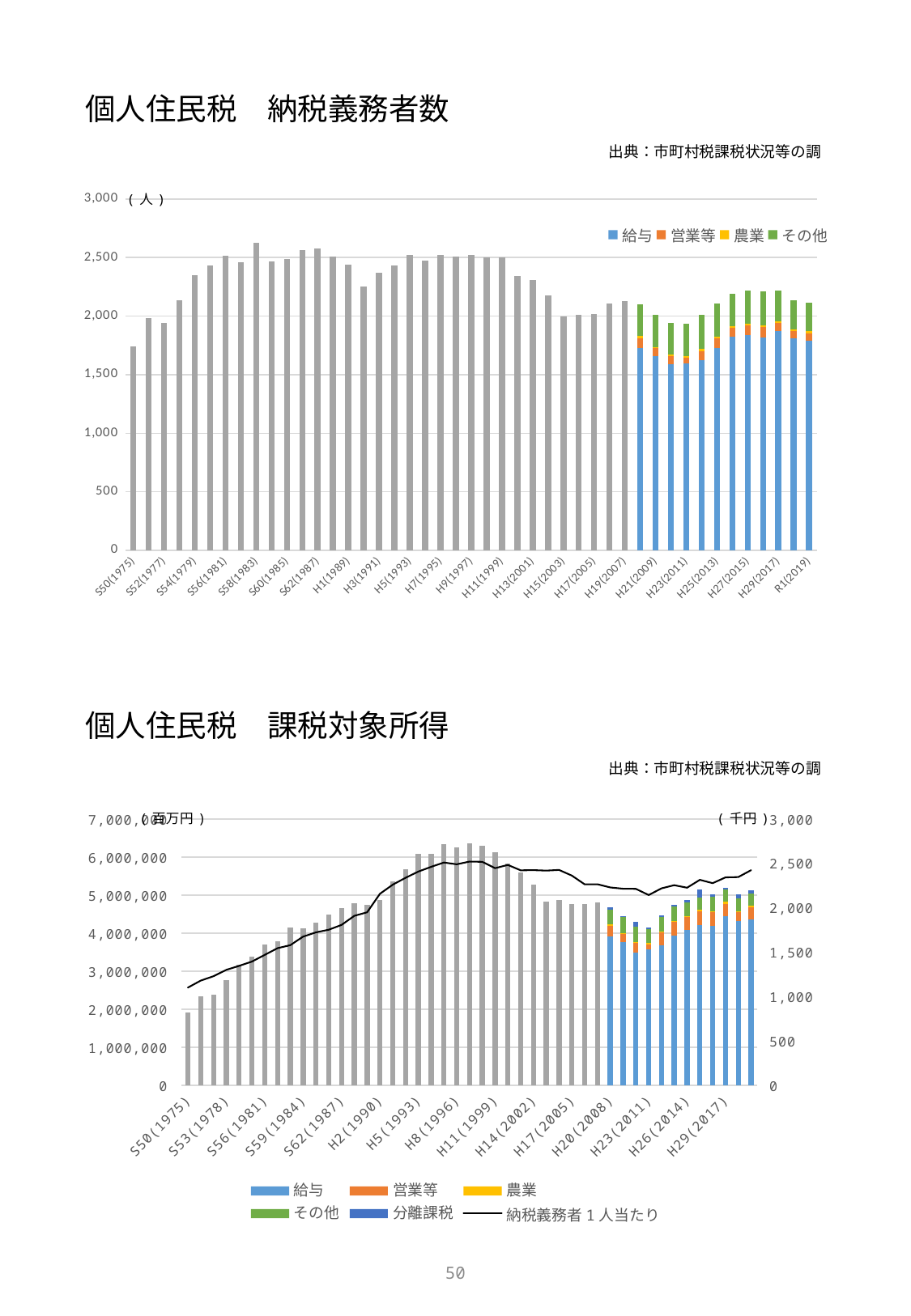

# 個人住民税　納税義務者数
出典：市町村税課税状況等の調

### Chart

| Category | 給与 | 営業等 | 農業 | その他 | 納税義務者 | 計 |
|---|---|---|---|---|---|---|
| S50(1975) | None | None | None | None | 1744.0 | 1744.0 |
| S51(1976) | None | None | None | None | 1982.0 | 1982.0 |
| S52(1977) | None | None | None | None | 1944.0 | 1944.0 |
| S53(1978) | None | None | None | None | 2132.0 | 2132.0 |
| S54(1979) | None | None | None | None | 2352.0 | 2352.0 |
| S55(1980) | None | None | None | None | 2430.0 | 2430.0 |
| S56(1981) | None | None | None | None | 2514.0 | 2514.0 |
| S57(1982) | None | None | None | None | 2457.0 | 2457.0 |
| S58(1983) | None | None | None | None | 2629.0 | 2629.0 |
| S59(1984) | None | None | None | None | 2465.0 | 2465.0 |
| S60(1985) | None | None | None | None | 2485.0 | 2485.0 |
| S61(1986) | None | None | None | None | 2565.0 | 2565.0 |
| S62(1987) | None | None | None | None | 2575.0 | 2575.0 |
| S63(1988) | None | None | None | None | 2510.0 | 2510.0 |
| H1(1989) | None | None | None | None | 2439.0 | 2439.0 |
| H2(1990) | None | None | None | None | 2255.0 | 2255.0 |
| H3(1991) | None | None | None | None | 2368.0 | 2368.0 |
| H4(1992) | None | None | None | None | 2431.0 | 2431.0 |
| H5(1993) | None | None | None | None | 2522.0 | 2522.0 |
| H6(1994) | None | None | None | None | 2473.0 | 2473.0 |
| H7(1995) | None | None | None | None | 2522.0 | 2522.0 |
| H8(1996) | None | None | None | None | 2508.0 | 2508.0 |
| H9(1997) | None | None | None | None | 2524.0 | 2524.0 |
| H10(1998) | None | None | None | None | 2499.0 | 2499.0 |
| H11(1999) | None | None | None | None | 2502.0 | 2502.0 |
| H12(2000) | None | None | None | None | 2345.0 | 2345.0 |
| H13(2001) | None | None | None | None | 2306.0 | 2306.0 |
| H14(2002) | None | None | None | None | 2176.0 | 2176.0 |
| H15(2003) | None | None | None | None | 1994.0 | 1994.0 |
| H16(2004) | None | None | None | None | 2008.0 | 2008.0 |
| H17(2005) | None | None | None | None | 2015.0 | 2015.0 |
| H18(2006) | None | None | None | None | 2104.0 | 2104.0 |
| H19(2007) | None | None | None | None | 2125.0 | 2125.0 |
| H20(2008) | 1730.0 | 78.0 | 22.0 | 271.0 | None | 2101.0 |
| H21(2009) | 1661.0 | 65.0 | 9.0 | 276.0 | None | 2011.0 |
| H22(2010) | 1586.0 | 72.0 | 11.0 | 274.0 | None | 1943.0 |
| H23(2011) | 1599.0 | 47.0 | 13.0 | 278.0 | None | 1937.0 |
| H24(2012) | 1621.0 | 82.0 | 16.0 | 291.0 | None | 2010.0 |
| H25(2013) | 1725.0 | 83.0 | 18.0 | 279.0 | None | 2105.0 |
| H26(2014) | 1822.0 | 77.0 | 14.0 | 275.0 | None | 2188.0 |
| H27(2015) | 1840.0 | 78.0 | 16.0 | 287.0 | None | 2221.0 |
| H28(2016) | 1817.0 | 89.0 | 13.0 | 290.0 | None | 2209.0 |
| H29(2017) | 1870.0 | 70.0 | 16.0 | 263.0 | None | 2219.0 |
| H30(2018) | 1813.0 | 62.0 | 13.0 | 248.0 | None | 2136.0 |
| R1(2019) | 1788.0 | 65.0 | 16.0 | 247.0 | None | 2116.0 |
個人住民税　課税対象所得
出典：市町村税課税状況等の調

### Chart

| Category | 給与 | 営業等 | 農業 | その他 | 分離課税 |  | 計 | 納税義務者1人当たり |
|---|---|---|---|---|---|---|---|---|
| S50(1975) | None | None | None | None | None | 1921484.0 | 1921484.0 | 1101.7683486238532 |
| S51(1976) | None | None | None | None | None | 2339760.0 | 2339760.0 | 1180.5045408678102 |
| S52(1977) | None | None | None | None | None | 2391227.0 | 2391227.0 | 1230.0550411522634 |
| S53(1978) | None | None | None | None | None | 2775084.0 | 2775084.0 | 1301.6341463414635 |
| S54(1979) | None | None | None | None | None | 3166362.0 | 3166362.0 | 1346.2423469387754 |
| S55(1980) | None | None | None | None | None | 3389333.0 | 3389333.0 | 1394.7872427983539 |
| S56(1981) | None | None | None | None | None | 3696373.0 | 3696373.0 | 1470.315433571997 |
| S57(1982) | None | None | None | None | None | 3797175.0 | 3797175.0 | 1545.4517704517705 |
| S58(1983) | None | None | None | None | None | 4152131.0 | 4152131.0 | 1579.3575503993914 |
| S59(1984) | None | None | None | None | None | 4130873.0 | 4130873.0 | 1675.8105476673427 |
| S60(1985) | None | None | None | None | None | 4282980.0 | 4282980.0 | 1723.533199195171 |
| S61(1986) | None | None | None | None | None | 4497414.0 | 4497414.0 | 1753.3777777777777 |
| S62(1987) | None | None | None | None | None | 4655054.0 | 4655054.0 | 1807.7879611650485 |
| S63(1988) | None | None | None | None | None | 4794383.0 | 4794383.0 | 1910.1127490039842 |
| H1(1989) | None | None | None | None | None | 4754693.0 | 4754693.0 | 1949.4436244362444 |
| H2(1990) | None | None | None | None | None | 4867994.0 | 4867994.0 | 2158.755654101996 |
| H3(1991) | None | None | None | None | None | 5355003.0 | 5355003.0 | 2261.4032939189187 |
| H4(1992) | None | None | None | None | None | 5684720.0 | 5684720.0 | 2338.428630193336 |
| H5(1993) | None | None | None | None | None | 6075563.0 | 6075563.0 | 2409.0257731958764 |
| H6(1994) | None | None | None | None | None | 6088787.0 | 6088787.0 | 2462.105539830166 |
| H7(1995) | None | None | None | None | None | 6331482.0 | 6331482.0 | 2510.5003965107057 |
| H8(1996) | None | None | None | None | None | 6245729.0 | 6245729.0 | 2490.322567783094 |
| H9(1997) | None | None | None | None | None | 6364082.0 | 6364082.0 | 2521.4270998415213 |
| H10(1998) | None | None | None | None | None | 6294189.0 | 6294189.0 | 2518.6830732292915 |
| H11(1999) | None | None | None | None | None | 6122268.0 | 6122268.0 | 2446.94964028777 |
| H12(2000) | None | None | None | None | None | 5823392.0 | 5823392.0 | 2483.322814498934 |
| H13(2001) | None | None | None | None | None | 5586644.0 | 5586644.0 | 2422.6556808326104 |
| H14(2002) | None | None | None | None | None | 5276268.0 | 5276268.0 | 2424.7555147058824 |
| H15(2003) | None | None | None | None | None | 4824555.0 | 4824555.0 | 2419.536108324975 |
| H16(2004) | None | None | None | None | None | 4873969.0 | 4873969.0 | 2427.2753984063743 |
| H17(2005) | None | None | None | None | None | 4761543.0 | 4761543.0 | 2363.048635235732 |
| H18(2006) | None | None | None | None | None | 4765756.0 | 4765756.0 | 2265.0931558935363 |
| H19(2007) | None | None | None | None | None | 4814829.0 | 4814829.0 | 2265.801882352941 |
| H20(2008) | 3911076.0 | 272855.0 | 44029.0 | 390740.0 | 66604.0 | None | 4685304.0 | 2230.0352213231795 |
| H21(2009) | 3756476.0 | 232568.0 | 20608.0 | 411342.0 | 34409.0 | None | 4455403.0 | 2215.5161611138737 |
| H22(2010) | 3486537.0 | 254988.0 | 26315.0 | 399166.0 | 134242.0 | None | 4301248.0 | 2213.7148739063305 |
| H23(2011) | 3575609.0 | 134323.0 | 28030.0 | 378642.0 | 37144.0 | None | 4153748.0 | 2144.4233350542077 |
| H24(2012) | 3671286.0 | 350970.0 | 25294.0 | 389227.0 | 24184.0 | None | 4460961.0 | 2219.3835820895524 |
| H25(2013) | 3945629.0 | 343565.0 | 34852.0 | 382566.0 | 40530.0 | None | 4747142.0 | 2255.1743467933493 |
| H26(2014) | 4078598.0 | 337646.0 | 32607.0 | 368736.0 | 54652.0 | None | 4872239.0 | 2226.8002742230346 |
| H27(2015) | 4215007.0 | 360334.0 | 46033.0 | 319889.0 | 202336.0 | None | 5143599.0 | 2315.893291310221 |
| H28(2016) | 4194954.0 | 358468.0 | 26623.0 | 377578.0 | 74723.0 | None | 5032346.0 | 2278.1104572204617 |
| H29(2017) | 4438995.0 | 331099.0 | 50593.0 | 325509.0 | 53316.0 | None | 5199512.0 | 2343.178008111762 |
| H30(2018) | 4311827.0 | 238345.0 | 28479.0 | 328053.0 | 105964.0 | None | 5012668.0 | 2346.7546816479403 |
| R1(2019) | 4360689.0 | 326264.0 | 37625.0 | 328494.0 | 77057.0 | None | 5130129.0 | 2424.446597353497 |
50